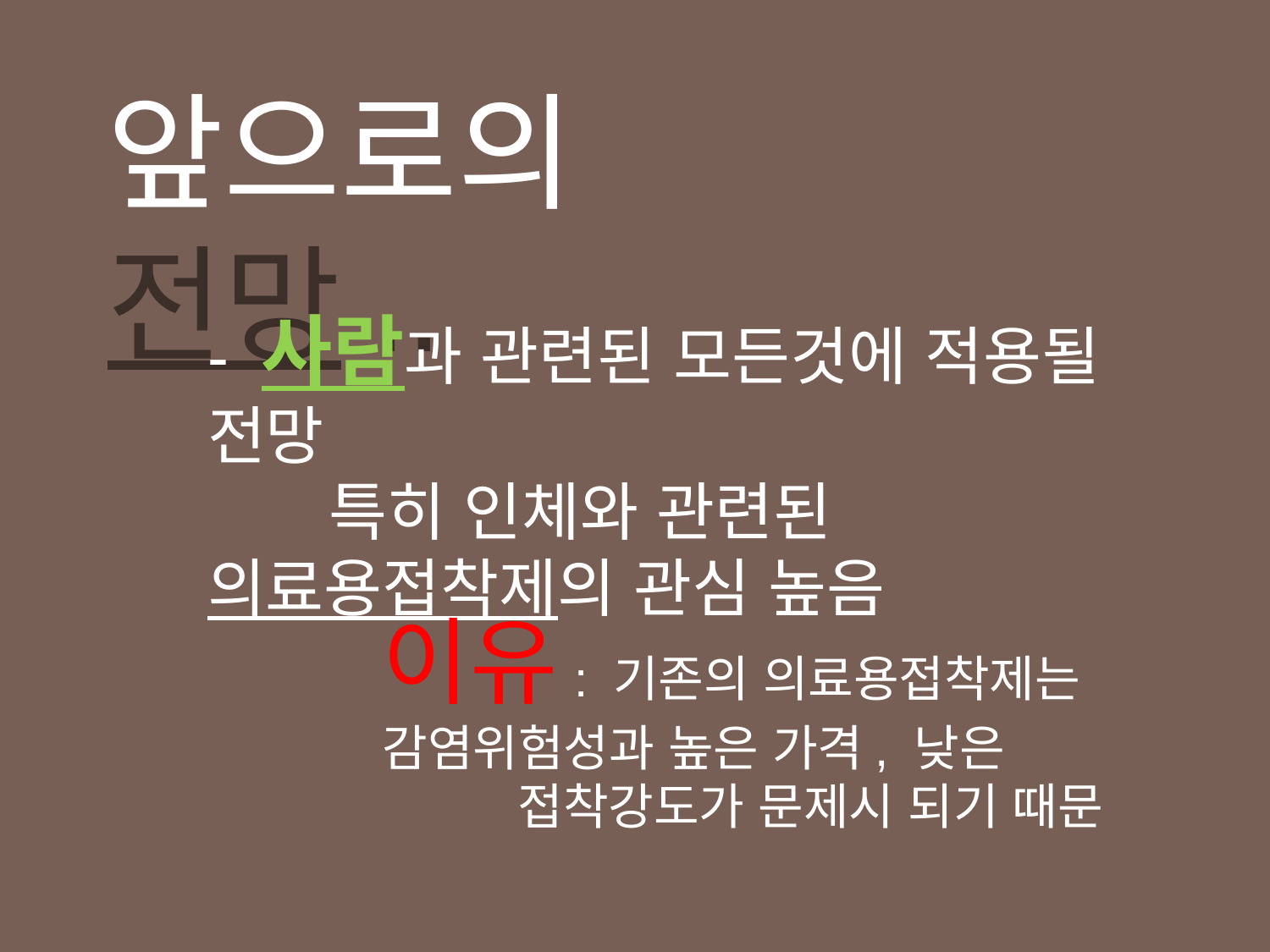

앞으로의 전망..
- 사람과 관련된 모든것에 적용될 전망
      특히 인체와 관련된 의료용접착제의 관심 높음
이유 : 기존의 의료용접착제는 감염위험성과 높은 가격, 낮은
         접착강도가 문제시 되기 때문